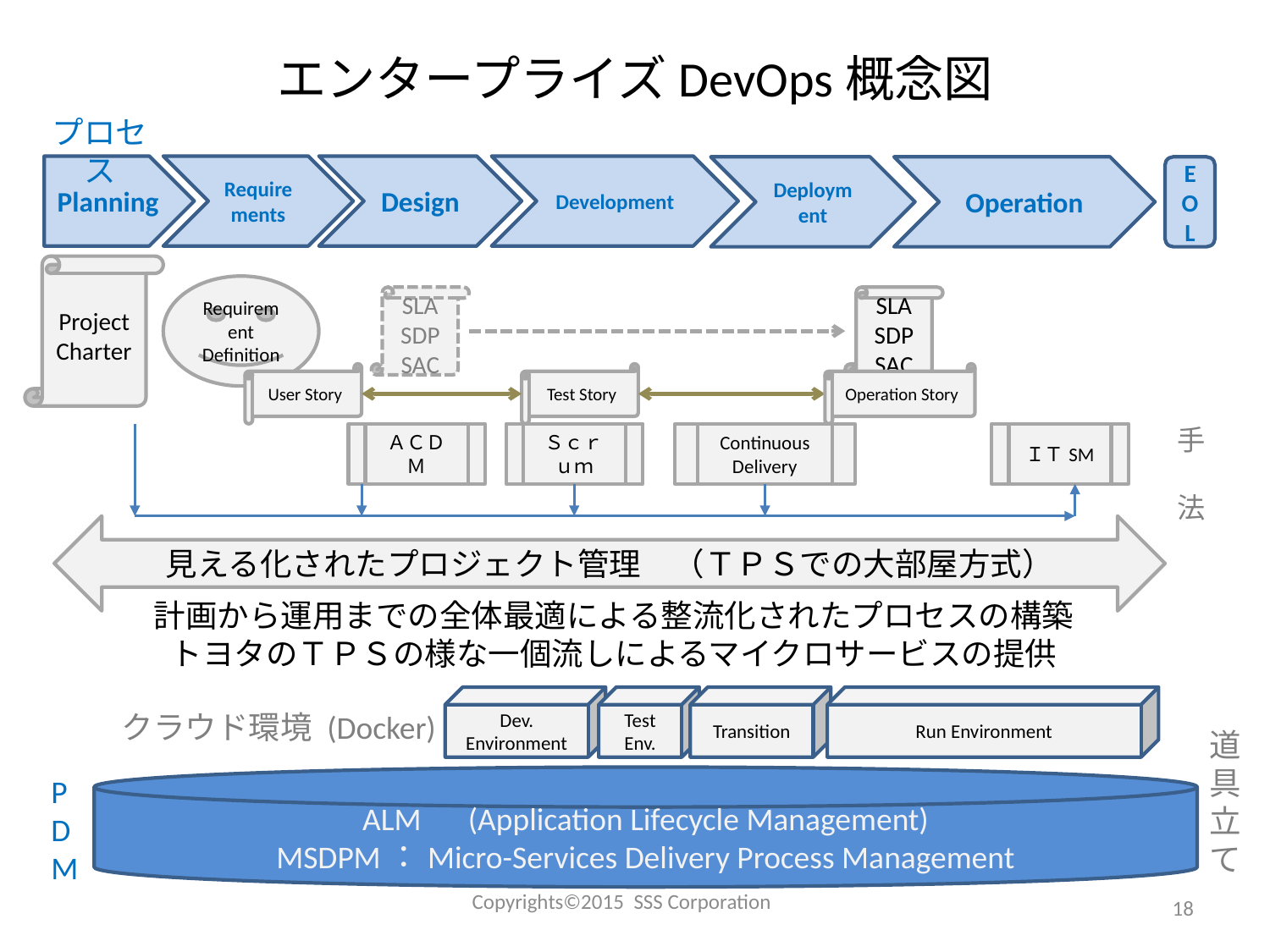

# エンタープライズDevOps概念図
プロセス
Planning
Requirements
Design
Development
Deployment
Operation
EOL

　　　手
　法

Project
Charter
Requirement Definition
SLA
SDP
SAC
SLA
SDP
SAC
User Story
Test Story
Operation Story
ＡＣＤＭ
Ｓｃｒｕｍ
Continuous Delivery
ＩＴSM
見える化されたプロジェクト管理　（ＴＰＳでの大部屋方式）
計画から運用までの全体最適による整流化されたプロセスの構築
トヨタのＴＰＳの様な一個流しによるマイクロサービスの提供
Dev. Environment
Test Env.
Transition
Run Environment
クラウド環境 (Docker)
道具立て
PDM
ALM　(Application Lifecycle Management)
MSDPM：Micro-Services Delivery Process Management
Copyrights©2015  SSS Corporation
18